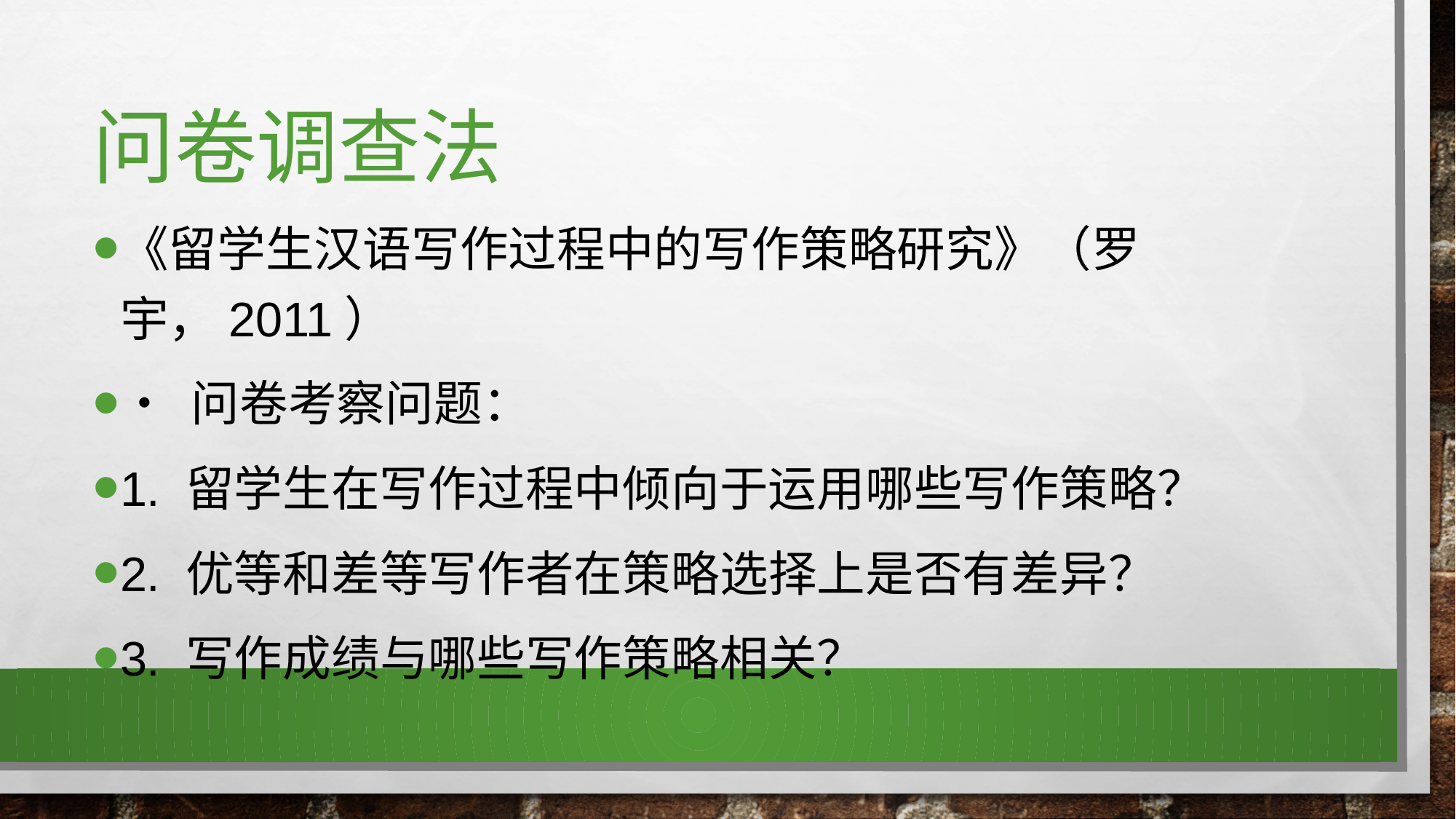

# 问卷调查法

《留学生汉语写作过程中的写作策略研究》（罗宇，2011）
• 问卷考察问题：
1. 留学生在写作过程中倾向于运用哪些写作策略？
2. 优等和差等写作者在策略选择上是否有差异？
3. 写作成绩与哪些写作策略相关？